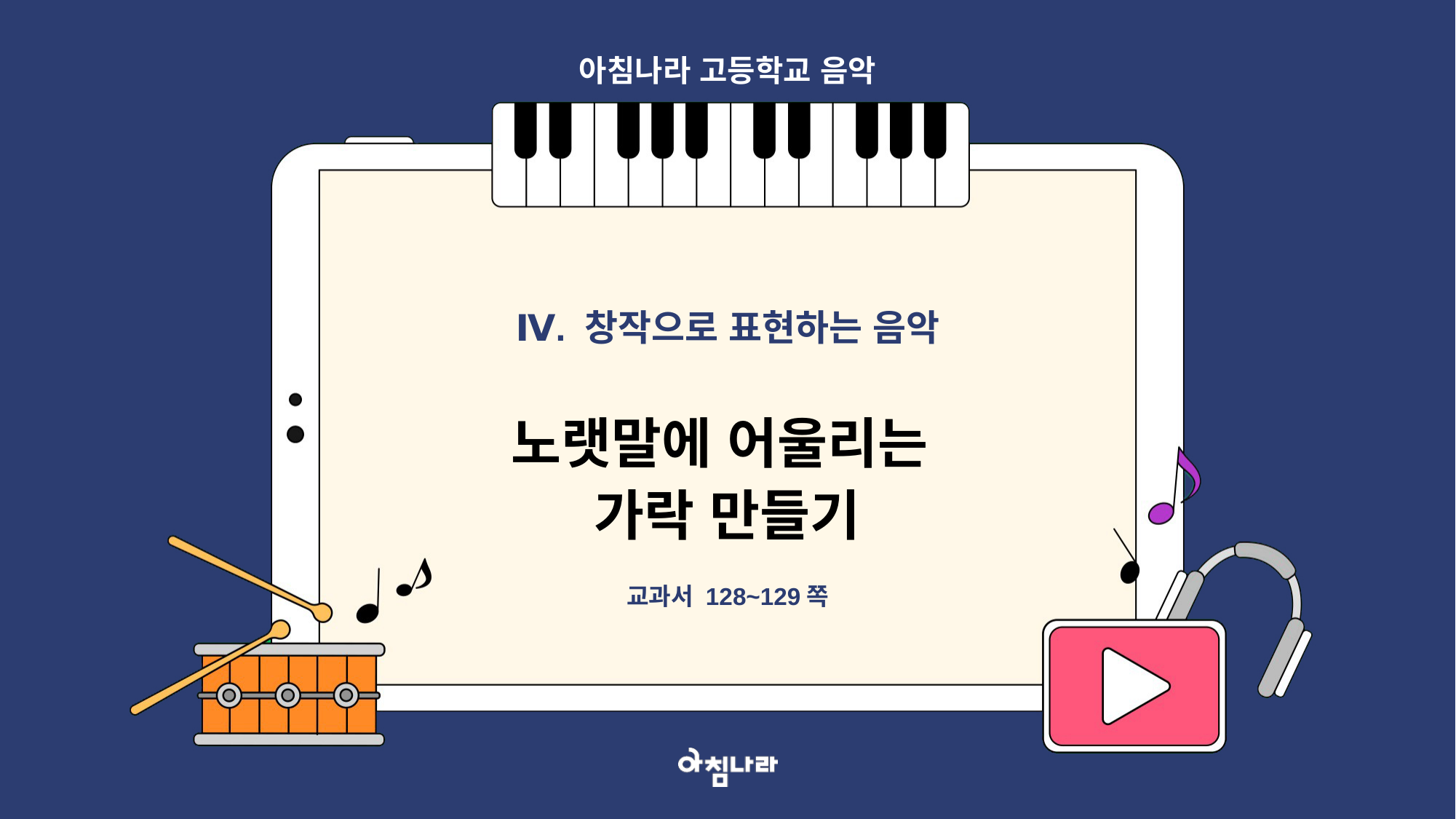

아침나라 고등학교 음악

Ⅳ. 창작으로 표현하는 음악
노랫말에 어울리는
가락 만들기
교과서 128~129쪽